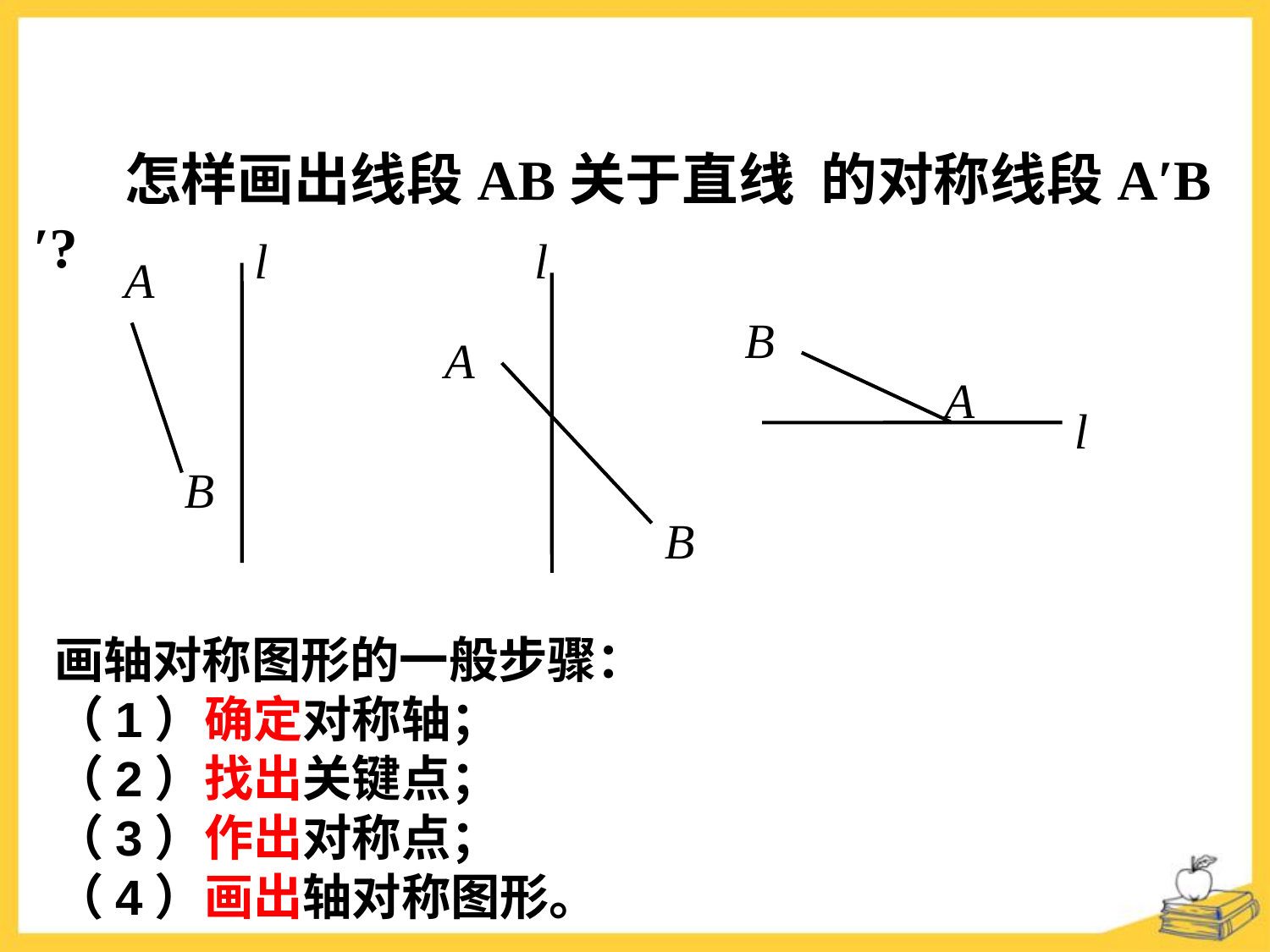

怎样画出线段AB关于直线  的对称线段A′B′?
l
l
l

A

B
A

B

A
l

B
画轴对称图形的一般步骤：
（1）确定对称轴；
（2）找出关键点；
（3）作出对称点；
（4）画出轴对称图形。